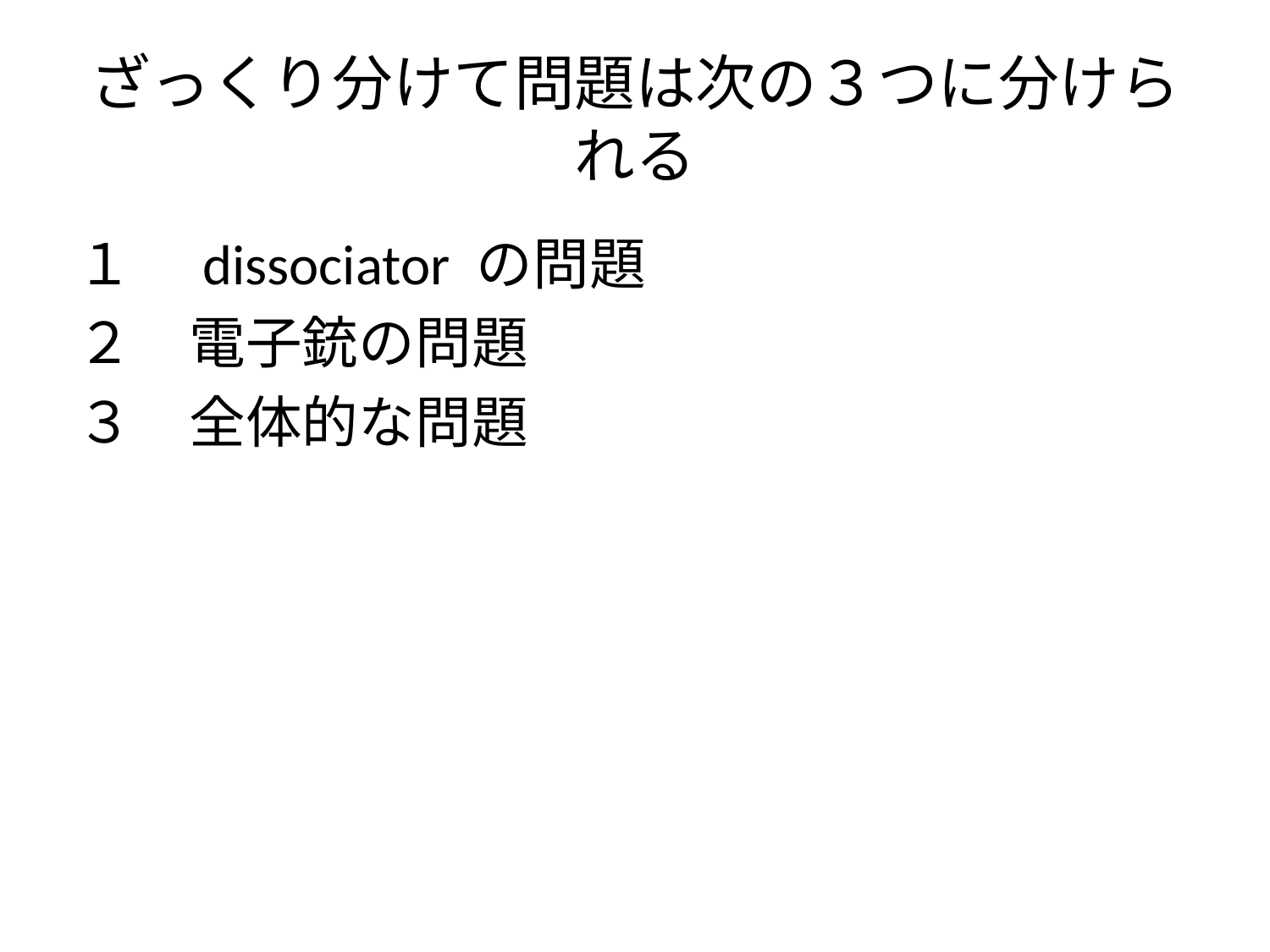

# ざっくり分けて問題は次の３つに分けられる
１　dissociator の問題
２　電子銃の問題
３　全体的な問題